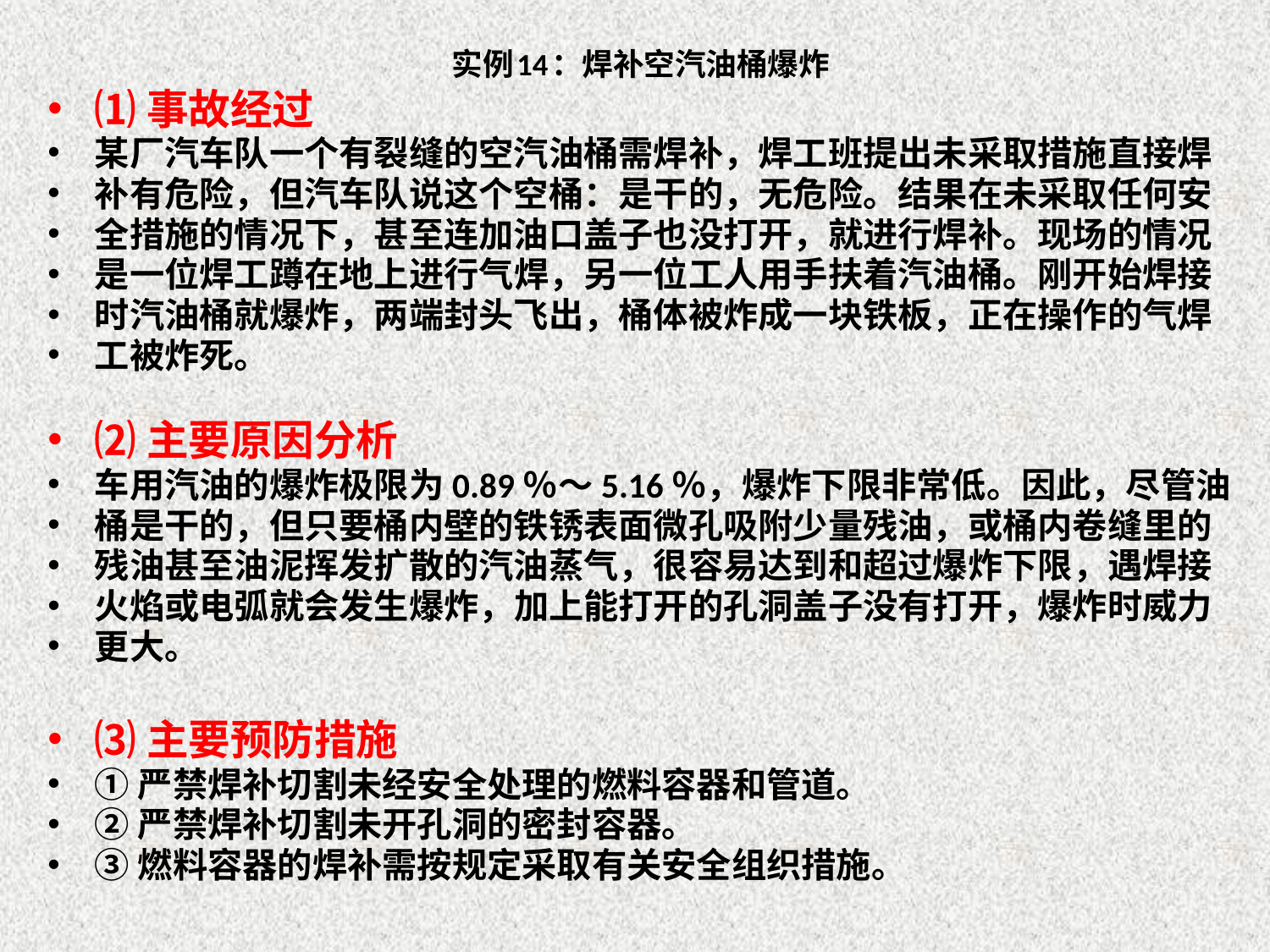

# 实例14：焊补空汽油桶爆炸
⑴事故经过
某厂汽车队一个有裂缝的空汽油桶需焊补，焊工班提出未采取措施直接焊
补有危险，但汽车队说这个空桶：是干的，无危险。结果在未采取任何安
全措施的情况下，甚至连加油口盖子也没打开，就进行焊补。现场的情况
是一位焊工蹲在地上进行气焊，另一位工人用手扶着汽油桶。刚开始焊接
时汽油桶就爆炸，两端封头飞出，桶体被炸成一块铁板，正在操作的气焊
工被炸死。

⑵主要原因分析
车用汽油的爆炸极限为0.89％～5.16％，爆炸下限非常低。因此，尽管油
桶是干的，但只要桶内壁的铁锈表面微孔吸附少量残油，或桶内卷缝里的
残油甚至油泥挥发扩散的汽油蒸气，很容易达到和超过爆炸下限，遇焊接
火焰或电弧就会发生爆炸，加上能打开的孔洞盖子没有打开，爆炸时威力
更大。

⑶主要预防措施
①严禁焊补切割未经安全处理的燃料容器和管道。
②严禁焊补切割未开孔洞的密封容器。
③燃料容器的焊补需按规定采取有关安全组织措施。